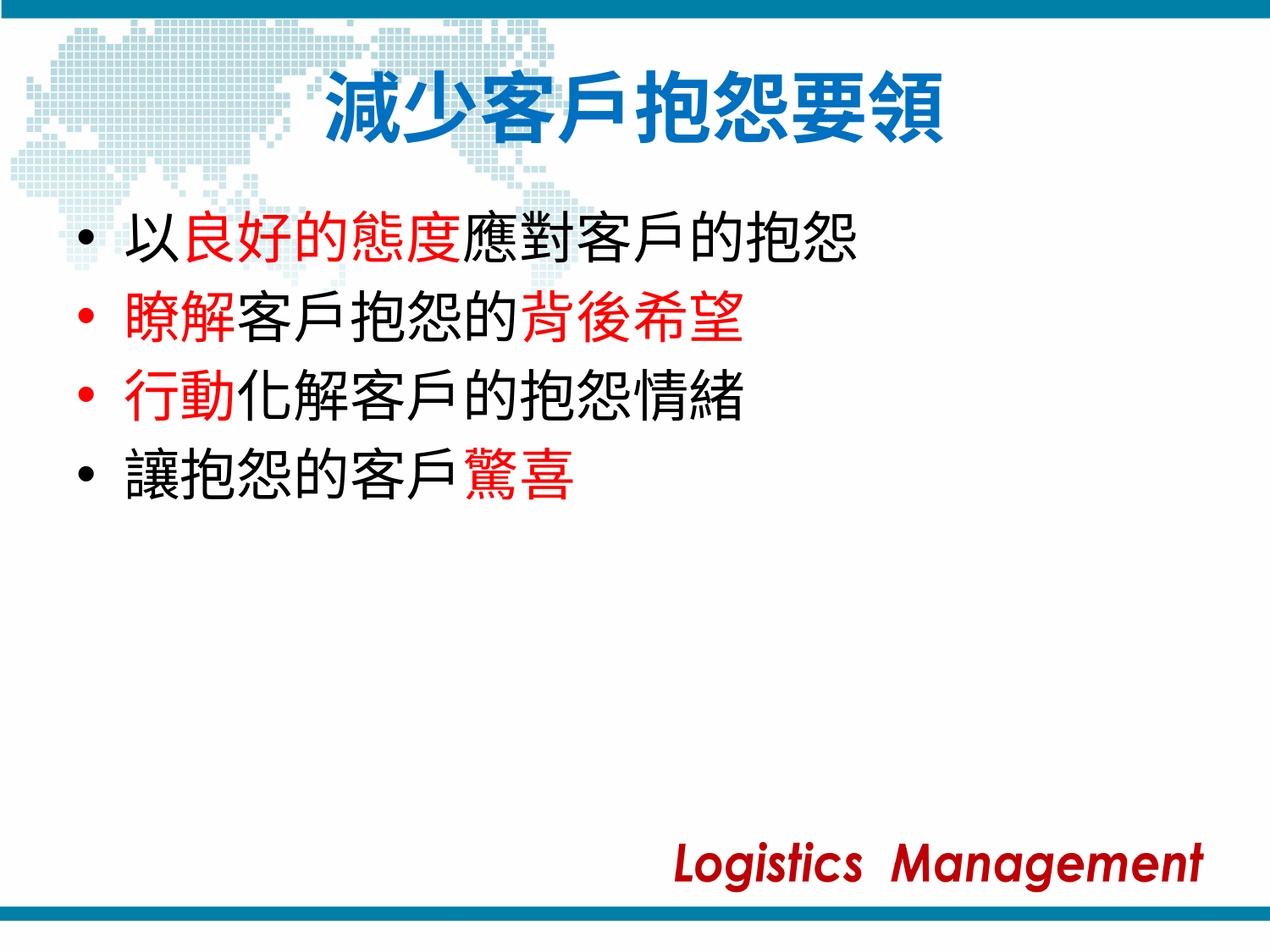

# 減少客戶抱怨要領
以良好的態度應對客戶的抱怨
瞭解客戶抱怨的背後希望
行動化解客戶的抱怨情緒
讓抱怨的客戶驚喜